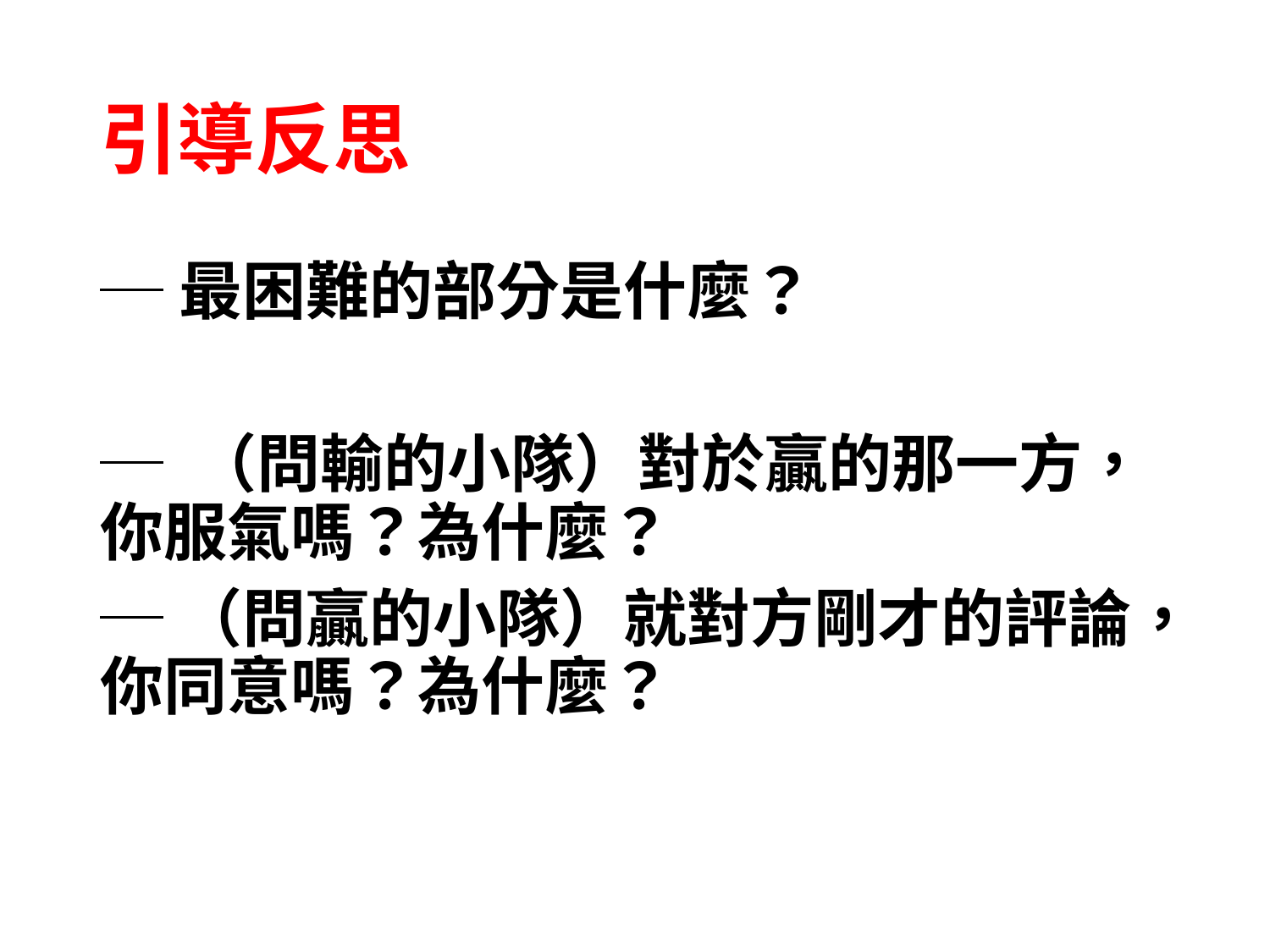

# 引導反思
─最困難的部分是什麼？

─ （問輸的小隊）對於贏的那一方，你服氣嗎？為什麼？
─（問贏的小隊）就對方剛才的評論，你同意嗎？為什麼？